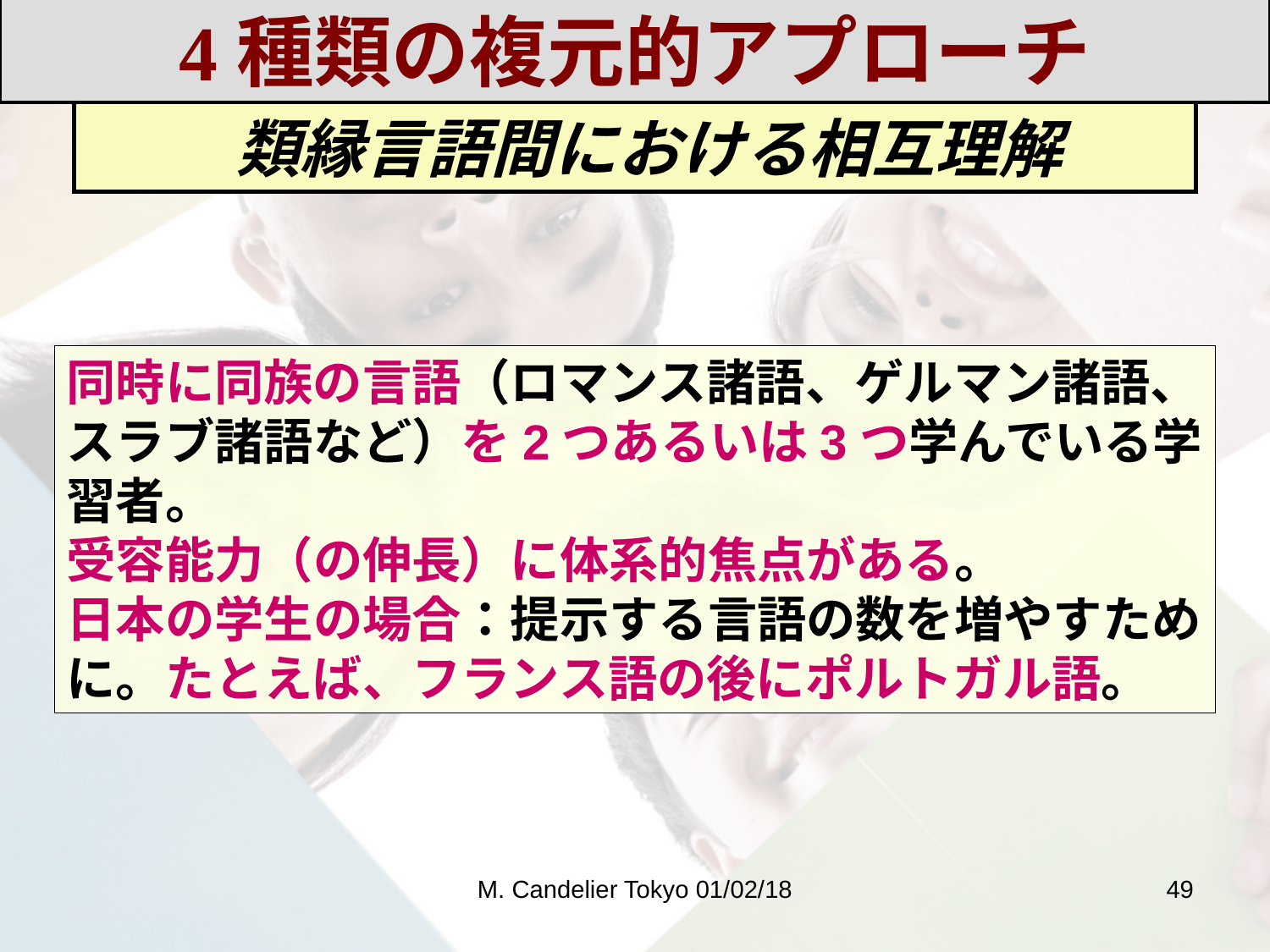

4種類の複元的アプローチ
 類縁言語間における相互理解
同時に同族の言語（ロマンス諸語、ゲルマン諸語、スラブ諸語など）を2つあるいは3つ学んでいる学習者。
受容能力（の伸長）に体系的焦点がある。
日本の学生の場合：提示する言語の数を増やすために。たとえば、フランス語の後にポルトガル語。
M. Candelier Tokyo 01/02/18
49